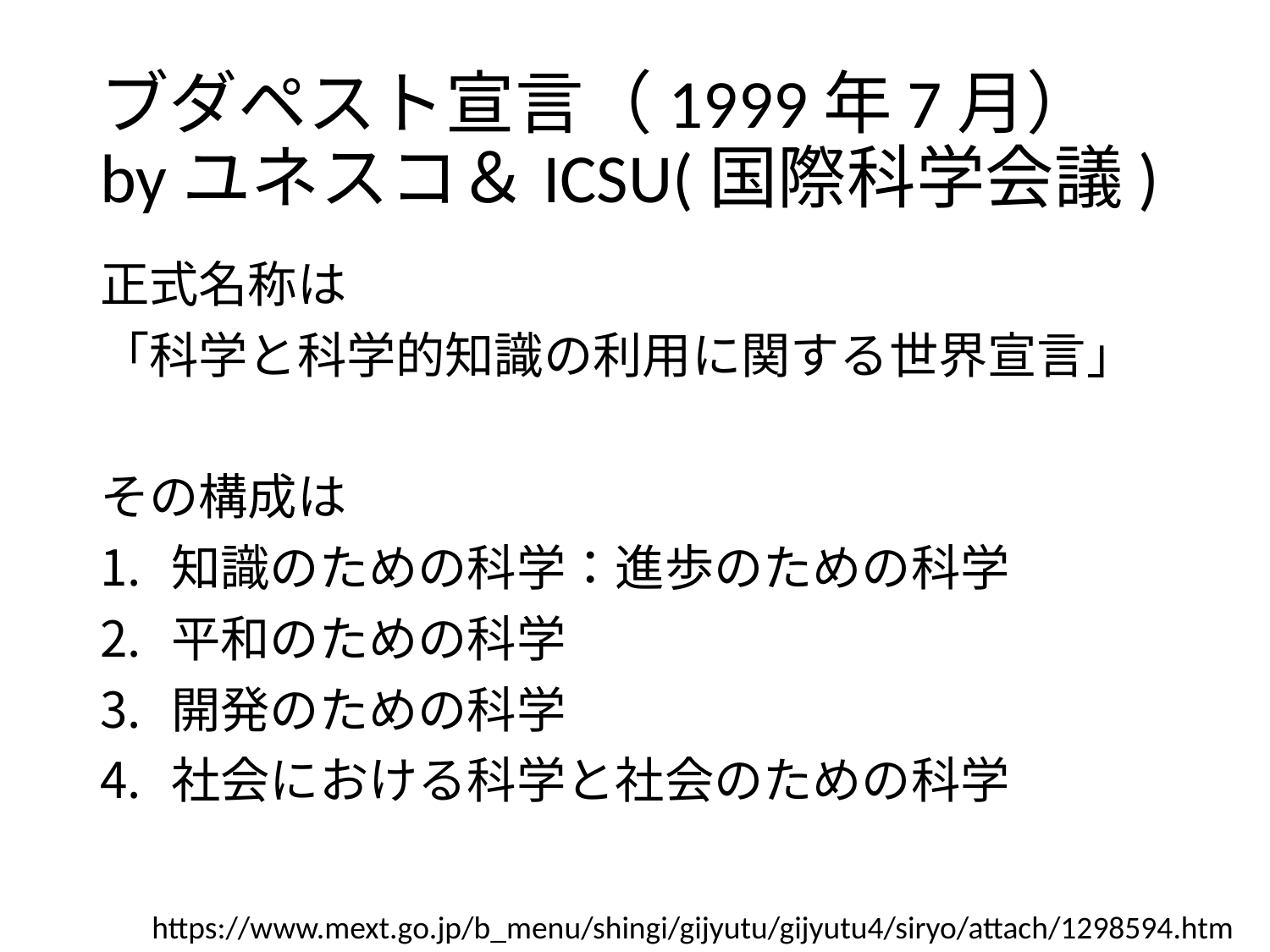

# ブダペスト宣言（1999年7月） byユネスコ＆ICSU(国際科学会議)
正式名称は
「科学と科学的知識の利用に関する世界宣言」

その構成は
知識のための科学：進歩のための科学
平和のための科学
開発のための科学
社会における科学と社会のための科学
https://www.mext.go.jp/b_menu/shingi/gijyutu/gijyutu4/siryo/attach/1298594.htm